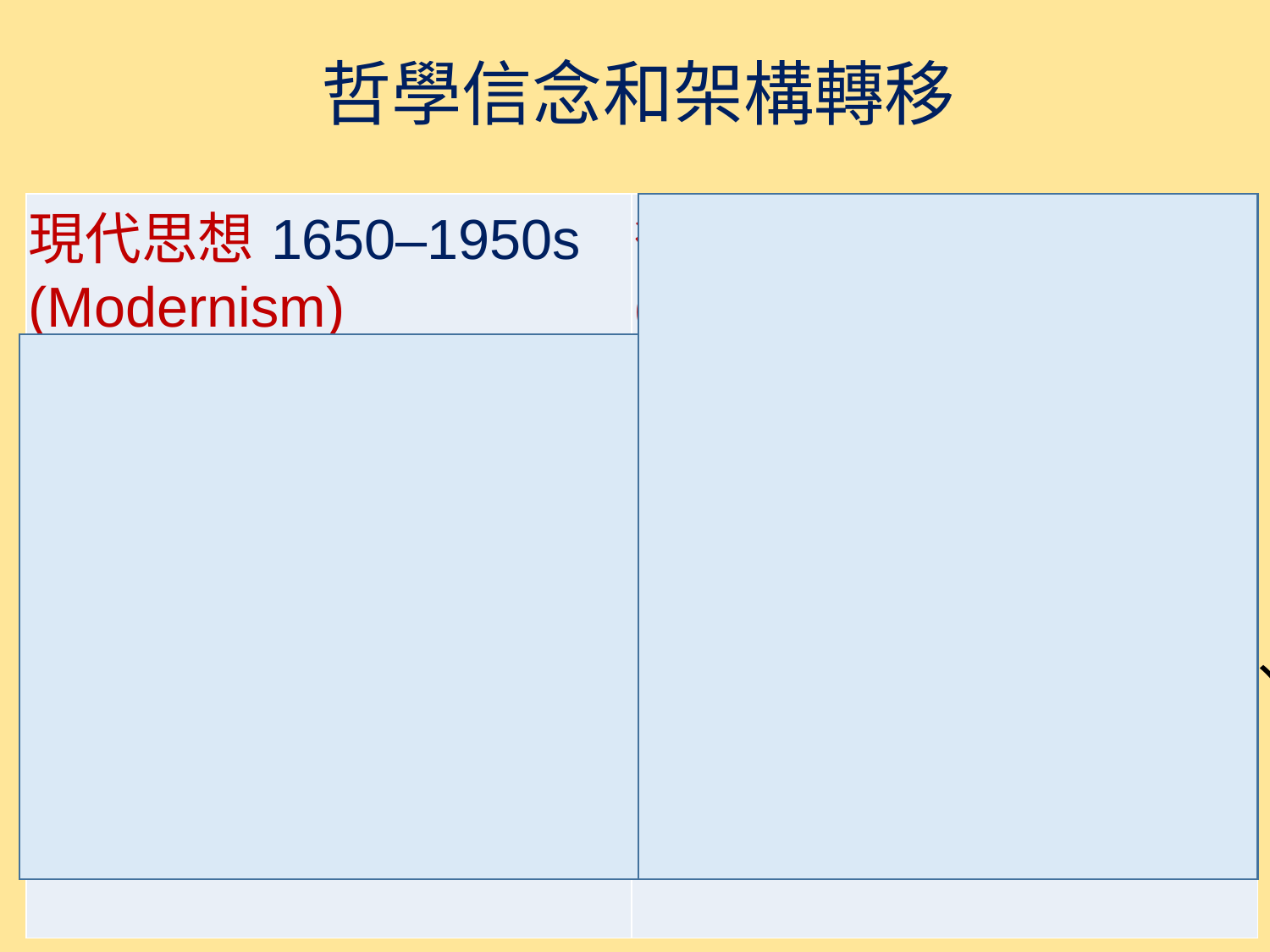

哲學信念和架構轉移
| 現代思想1650–1950s (Modernism) | 後現代思想1960s–至今 (Post-Modernism) |
| --- | --- |
| 發展過程： ＊14至16世紀 歐洲文藝復興 ＊18世紀 啟蒙運動、工業革命 | 發展過程： ＊20世紀 傳播科技、微電子科技、 互聯網興起、 少數族群、恐怖主義 |